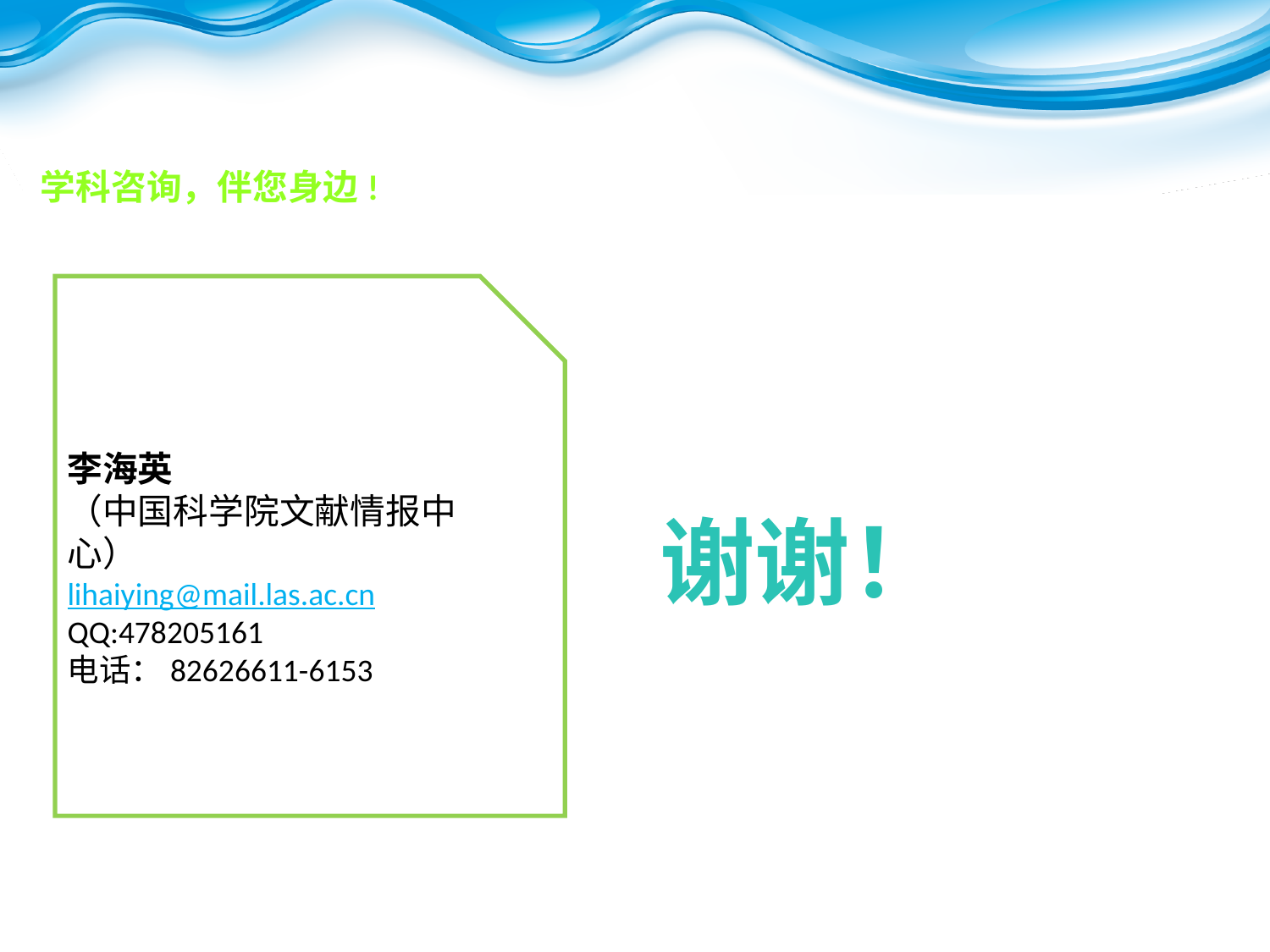

学科咨询，伴您身边!
李海英
（中国科学院文献情报中心）
lihaiying@mail.las.ac.cn
QQ:478205161
电话：82626611-6153
谢谢！